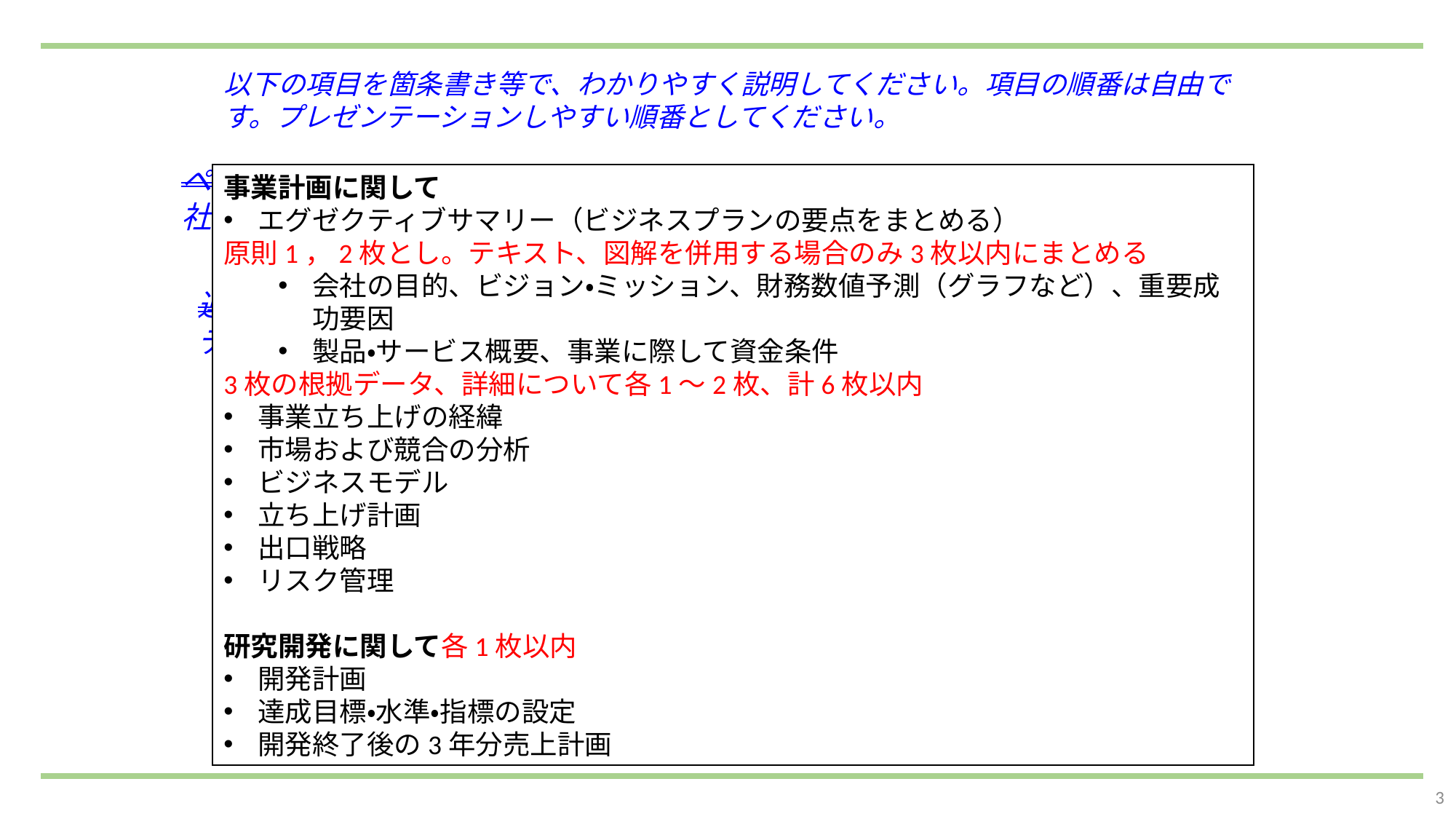

以下の項目を箇条書き等で、わかりやすく説明してください。項目の順番は自由です。プレゼンテーションしやすい順番としてください。
ペインやニーズ（連携する事業会社が保有する特有のもの）
社会課題解決につながるシーズ（種）、あるいはペイン（痛み）を伴うニーズ
事業計画に関して
エグゼクティブサマリー（ビジネスプランの要点をまとめる）
原則1，2枚とし。テキスト、図解を併用する場合のみ3枚以内にまとめる
会社の目的、ビジョン・ミッション、財務数値予測（グラフなど）、重要成功要因
製品・サービス概要、事業に際して資金条件
3枚の根拠データ、詳細について各1～2枚、計6枚以内
事業立ち上げの経緯
市場および競合の分析
ビジネスモデル
立ち上げ計画
出口戦略
リスク管理

研究開発に関して各1枚以内
開発計画
達成目標・水準・指標の設定
開発終了後の3年分売上計画
生じている課題
連携する事業会社による想定する市場規模（分野）と成長性その理由根拠
データ視点、アプリケーション視点、サービス視点
他社に対する参入の障壁優位性
連携することによる解決事項
3